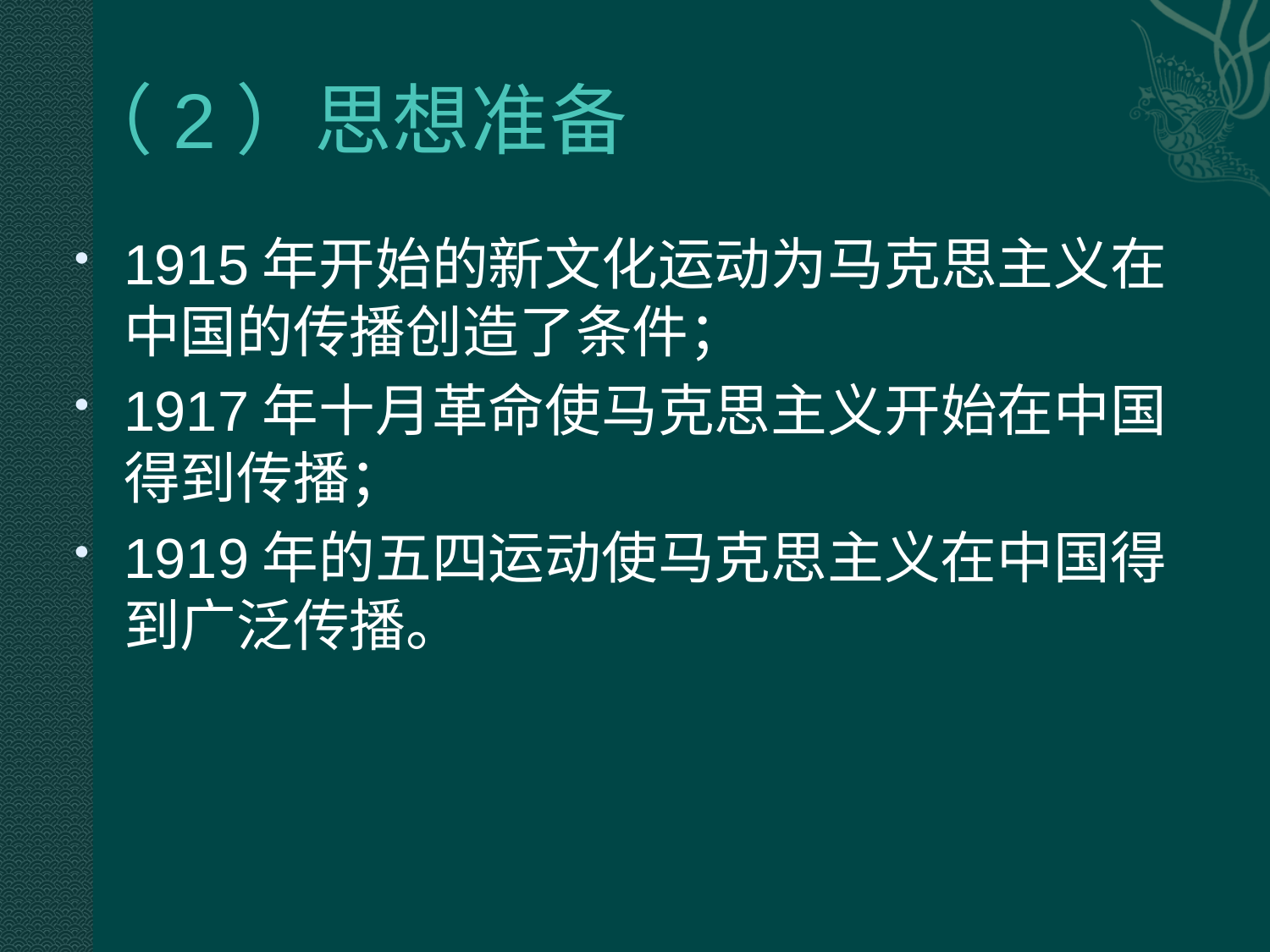

# （2）思想准备
1915年开始的新文化运动为马克思主义在中国的传播创造了条件；
1917年十月革命使马克思主义开始在中国得到传播；
1919年的五四运动使马克思主义在中国得到广泛传播。